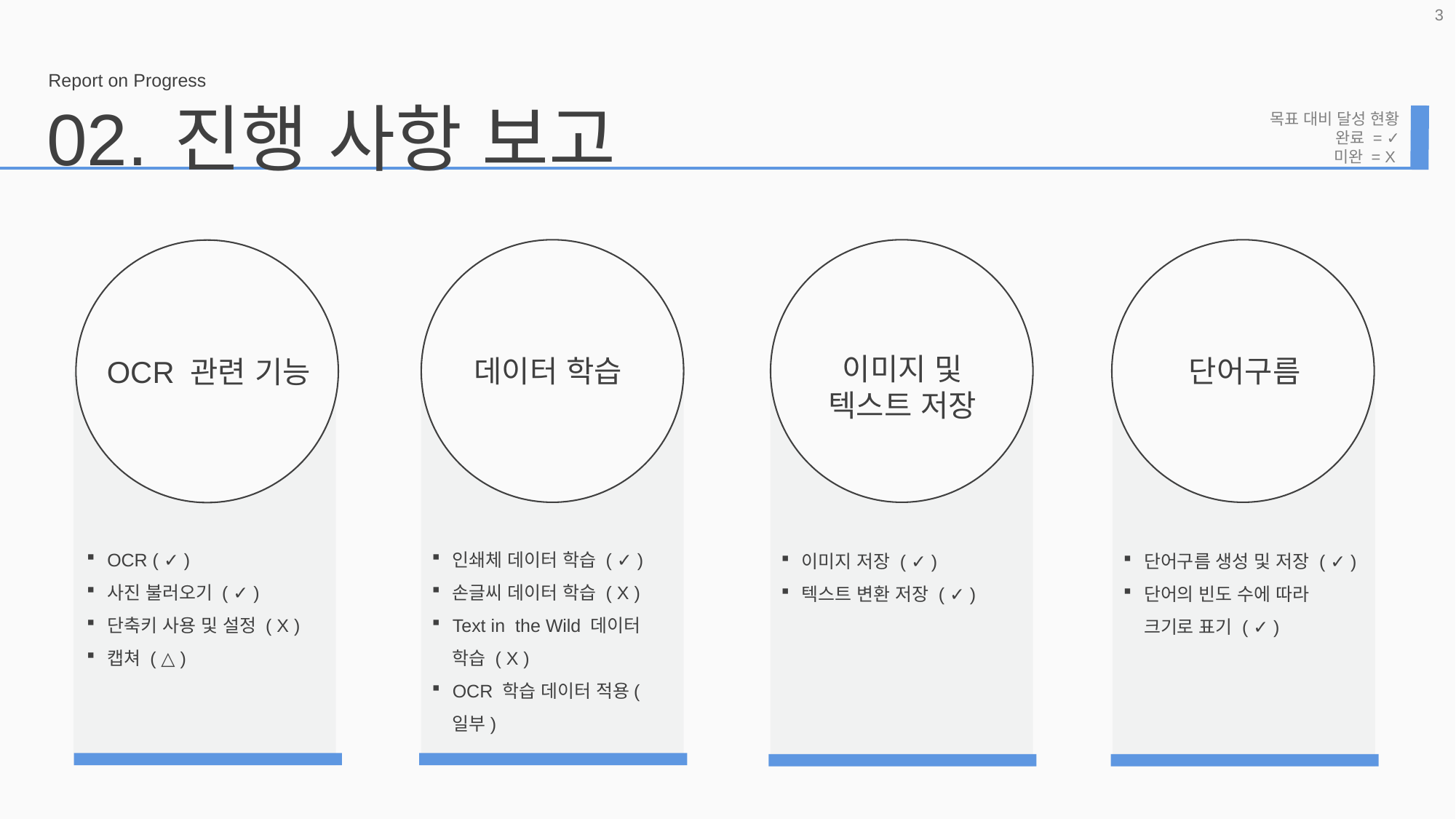

3
Report on Progress
02.
진행 사항 보고
목표 대비 달성 현황
완료 = ✓
미완 = X

이미지 및 텍스트 저장
데이터 학습
단어구름
OCR 관련 기능

OCR ( ✓ )
사진 불러오기 ( ✓ )
단축키 사용 및 설정 ( X )
캡쳐 ( △ )
인쇄체 데이터 학습 ( ✓ )
손글씨 데이터 학습 ( X )
Text in  the Wild 데이터 학습 ( X )
OCR 학습 데이터 적용(일부)
이미지 저장 ( ✓ )
텍스트 변환 저장 ( ✓ )
단어구름 생성 및 저장 ( ✓ )
단어의 빈도 수에 따라 크기로 표기 ( ✓ )